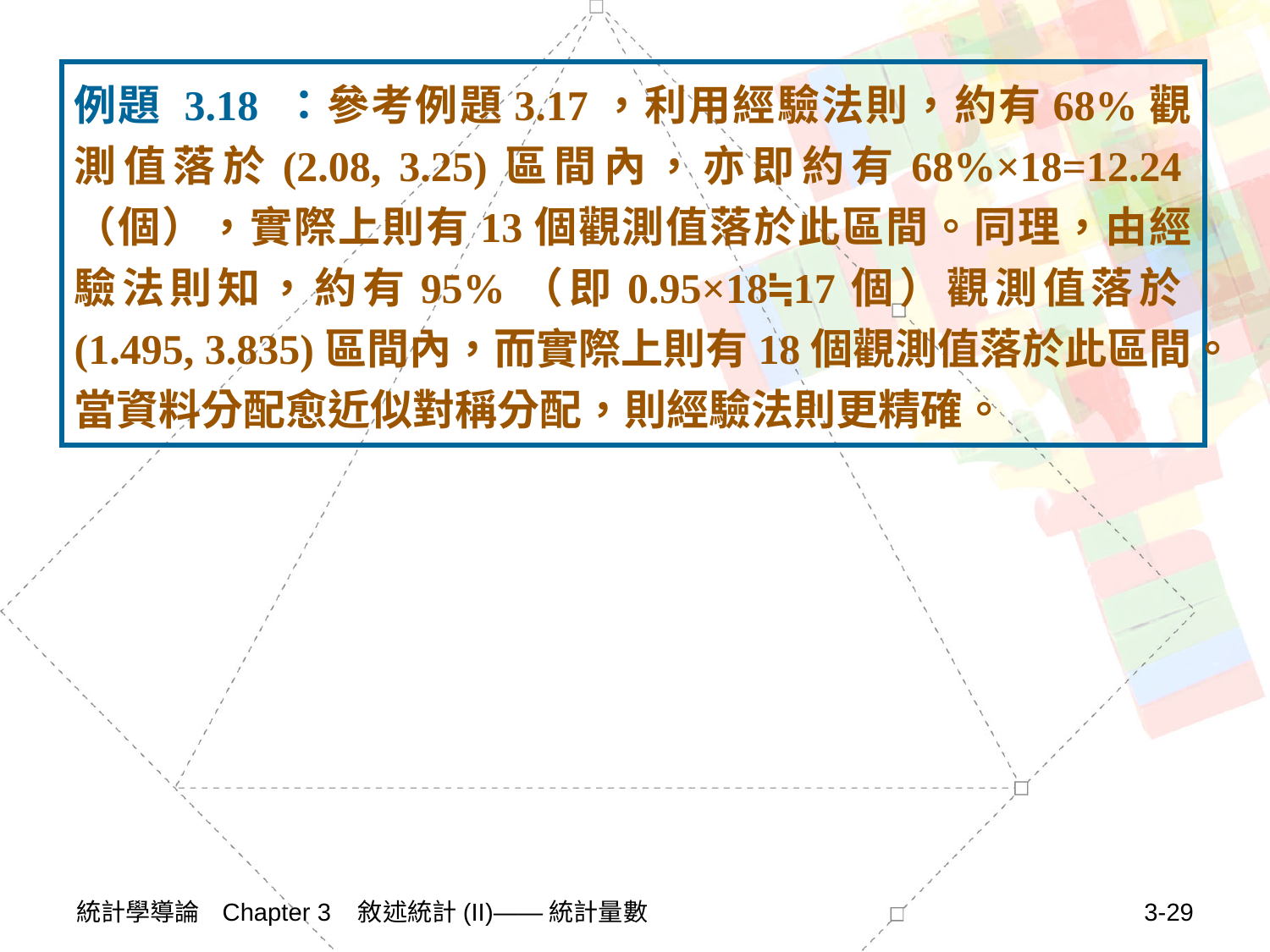

例題 3.18 ：參考例題3.17，利用經驗法則，約有68%觀測值落於(2.08, 3.25)區間內，亦即約有68%×18=12.24（個），實際上則有13個觀測值落於此區間。同理，由經驗法則知，約有95%（即0.95×18≒17個）觀測值落於(1.495, 3.835)區間內，而實際上則有18個觀測值落於此區間。當資料分配愈近似對稱分配，則經驗法則更精確。
統計學導論   Chapter 3   敘述統計(II)——統計量數
3-29